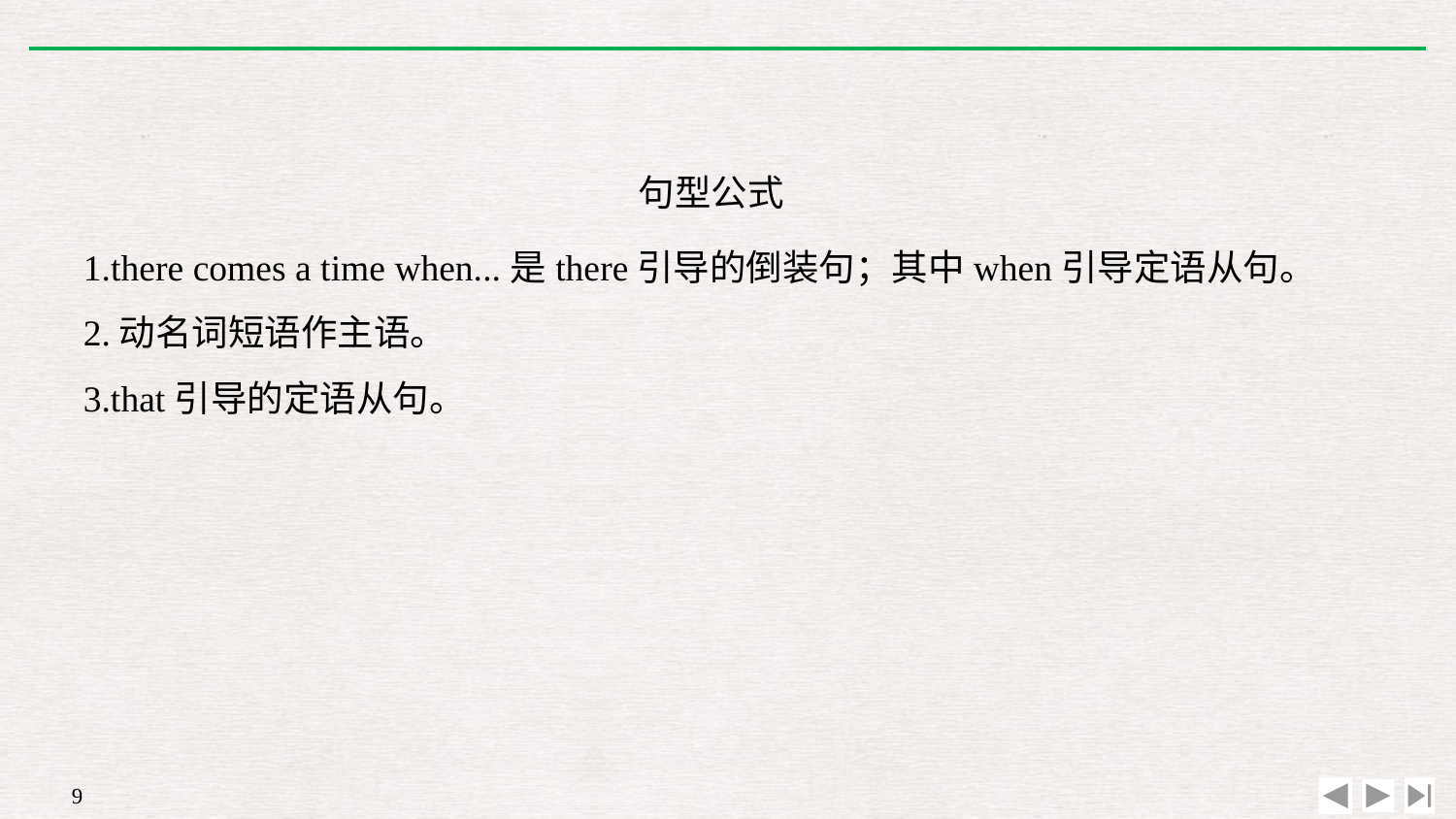

句型公式
1.there comes a time when...是there引导的倒装句；其中when引导定语从句。
2.动名词短语作主语。
3.that引导的定语从句。